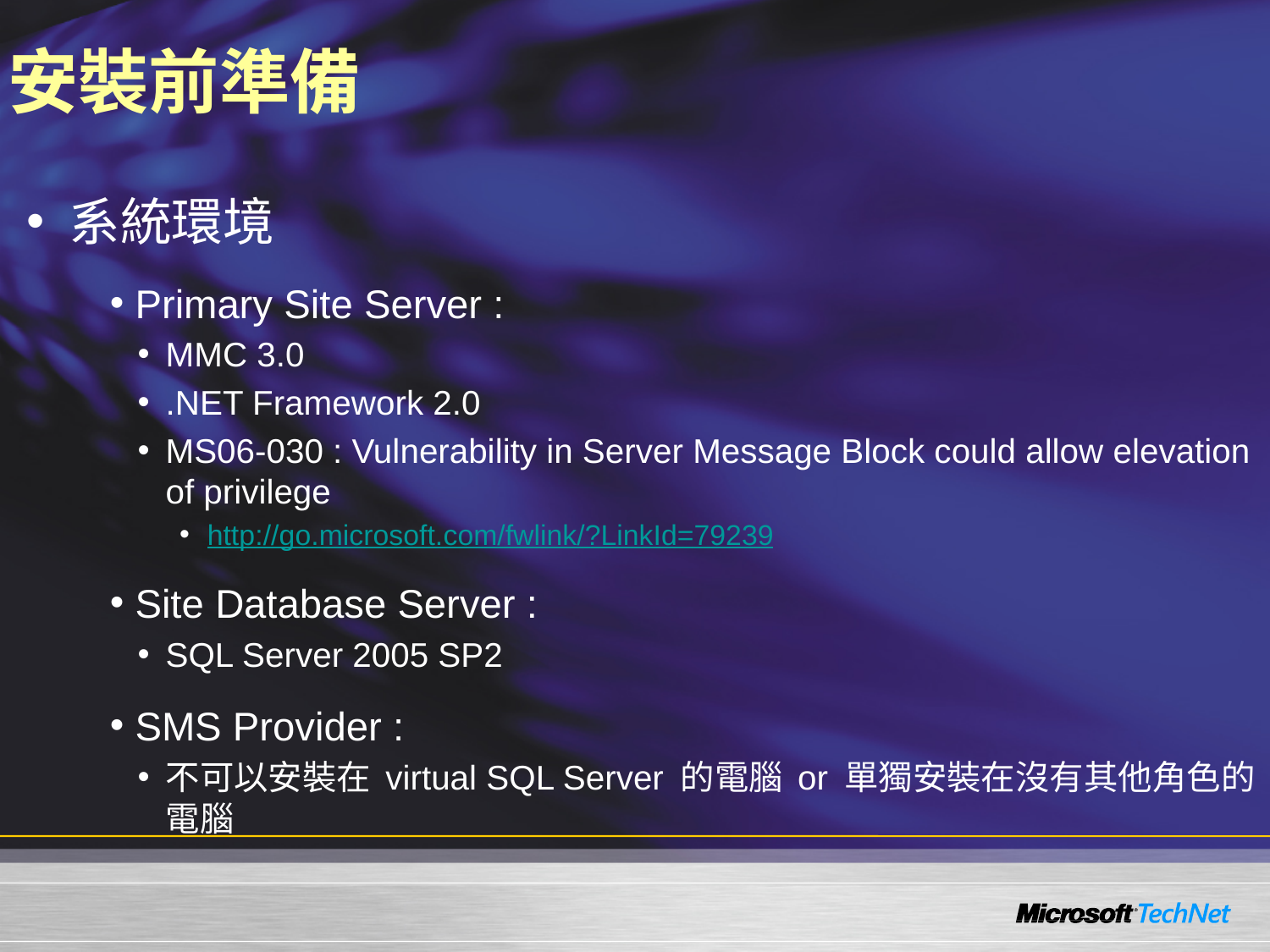

# 安裝前準備
系統環境
 Primary Site Server :
MMC 3.0
.NET Framework 2.0
MS06-030 : Vulnerability in Server Message Block could allow elevation of privilege
http://go.microsoft.com/fwlink/?LinkId=79239
 Site Database Server :
SQL Server 2005 SP2
 SMS Provider :
不可以安裝在 virtual SQL Server 的電腦 or 單獨安裝在沒有其他角色的電腦